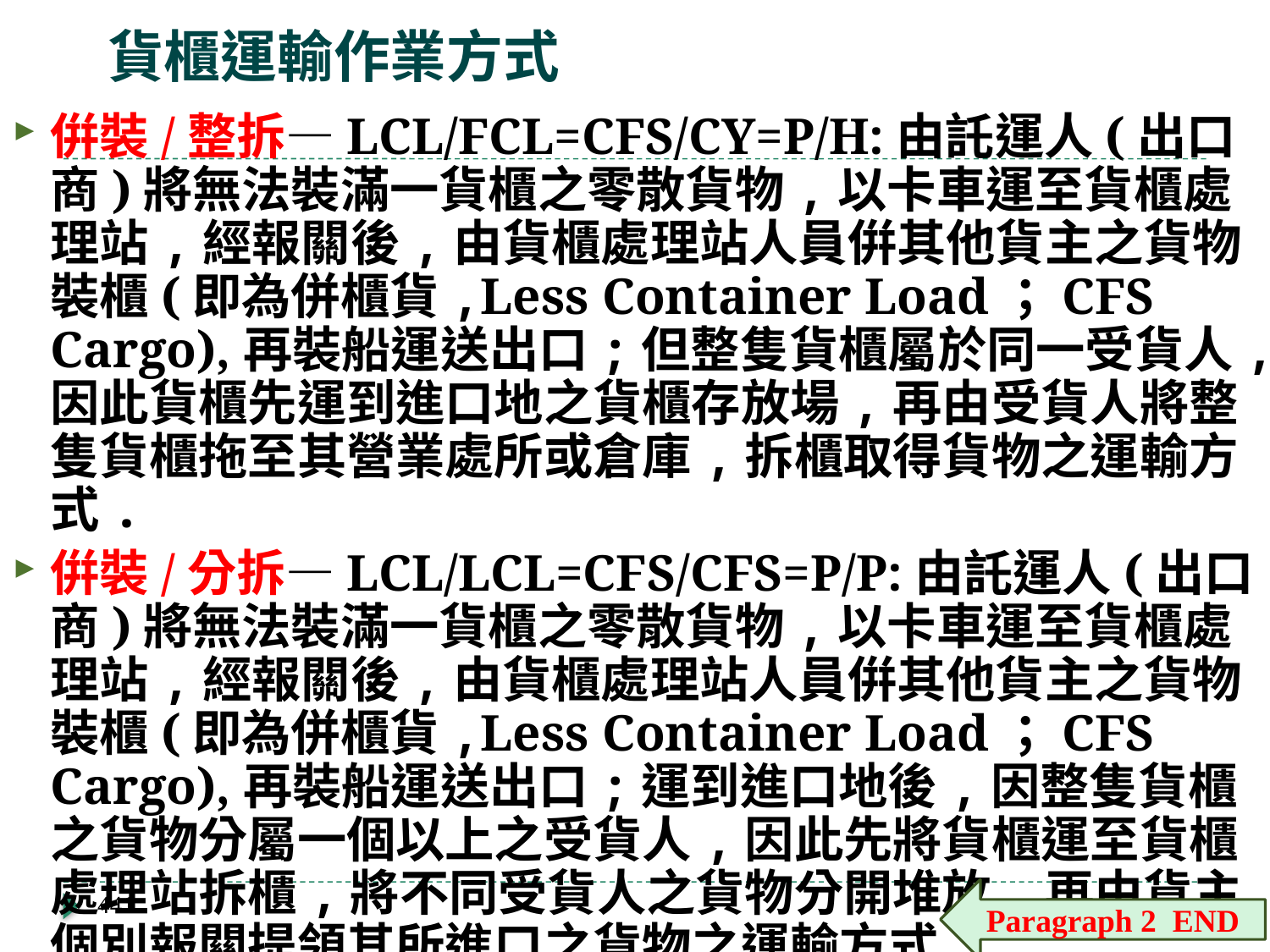

# 貨櫃運輸作業方式
倂裝/整拆—LCL/FCL=CFS/CY=P/H:由託運人(出口商)將無法裝滿一貨櫃之零散貨物,以卡車運至貨櫃處理站,經報關後,由貨櫃處理站人員倂其他貨主之貨物裝櫃(即為併櫃貨,Less Container Load；CFS Cargo),再裝船運送出口;但整隻貨櫃屬於同一受貨人,因此貨櫃先運到進口地之貨櫃存放場,再由受貨人將整隻貨櫃拖至其營業處所或倉庫,拆櫃取得貨物之運輸方式.
倂裝/分拆—LCL/LCL=CFS/CFS=P/P:由託運人(出口商)將無法裝滿一貨櫃之零散貨物,以卡車運至貨櫃處理站,經報關後,由貨櫃處理站人員倂其他貨主之貨物裝櫃(即為併櫃貨,Less Container Load；CFS Cargo),再裝船運送出口;運到進口地後,因整隻貨櫃之貨物分屬一個以上之受貨人,因此先將貨櫃運至貨櫃處理站拆櫃,將不同受貨人之貨物分開堆放,再由貨主個別報關提領其所進口之貨物之運輸方式.
Paragraph 2  END
441